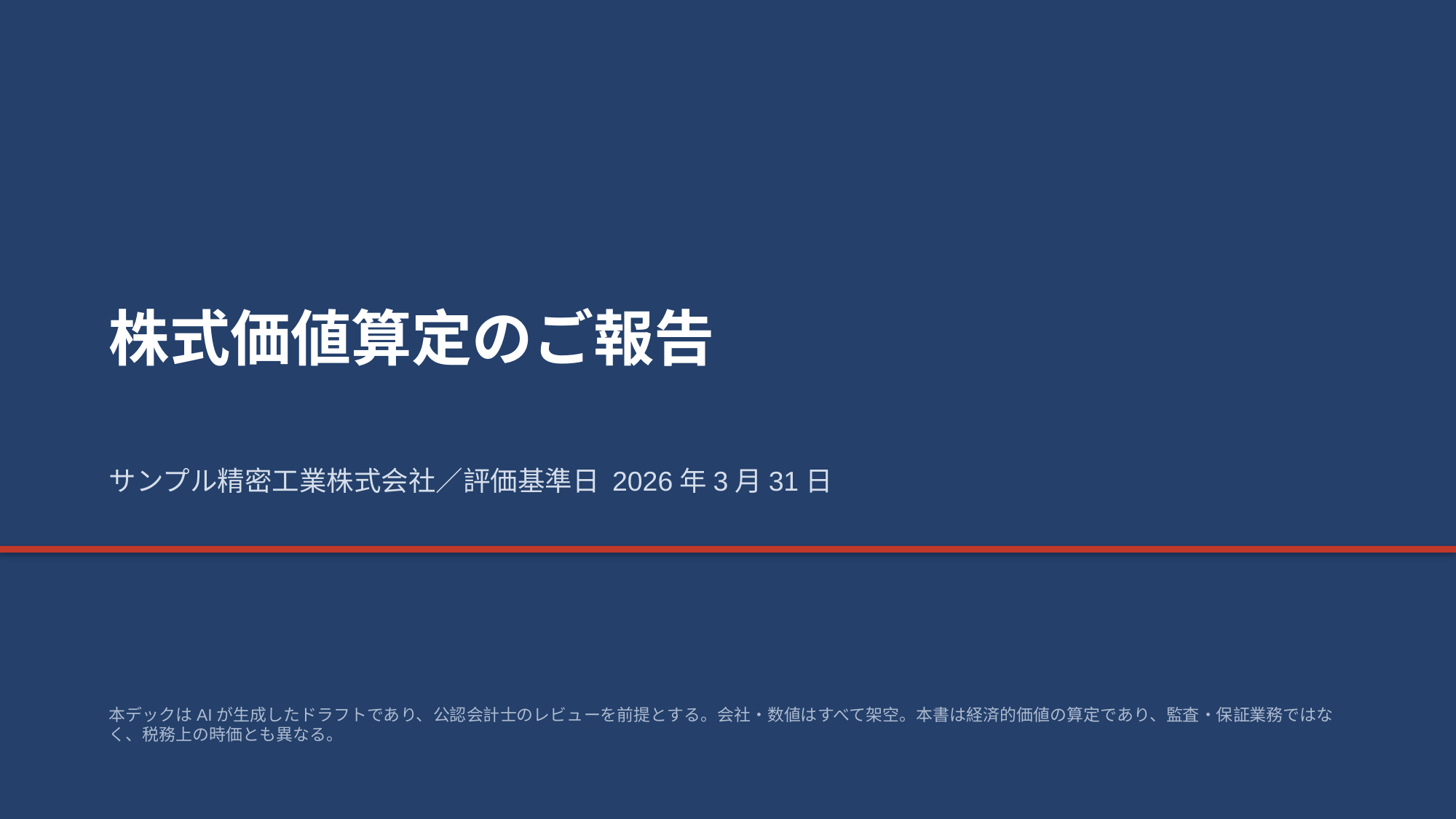

株式価値算定のご報告
サンプル精密工業株式会社／評価基準日 2026年3月31日

本デックはAIが生成したドラフトであり、公認会計士のレビューを前提とする。会社・数値はすべて架空。本書は経済的価値の算定であり、監査・保証業務ではなく、税務上の時価とも異なる。